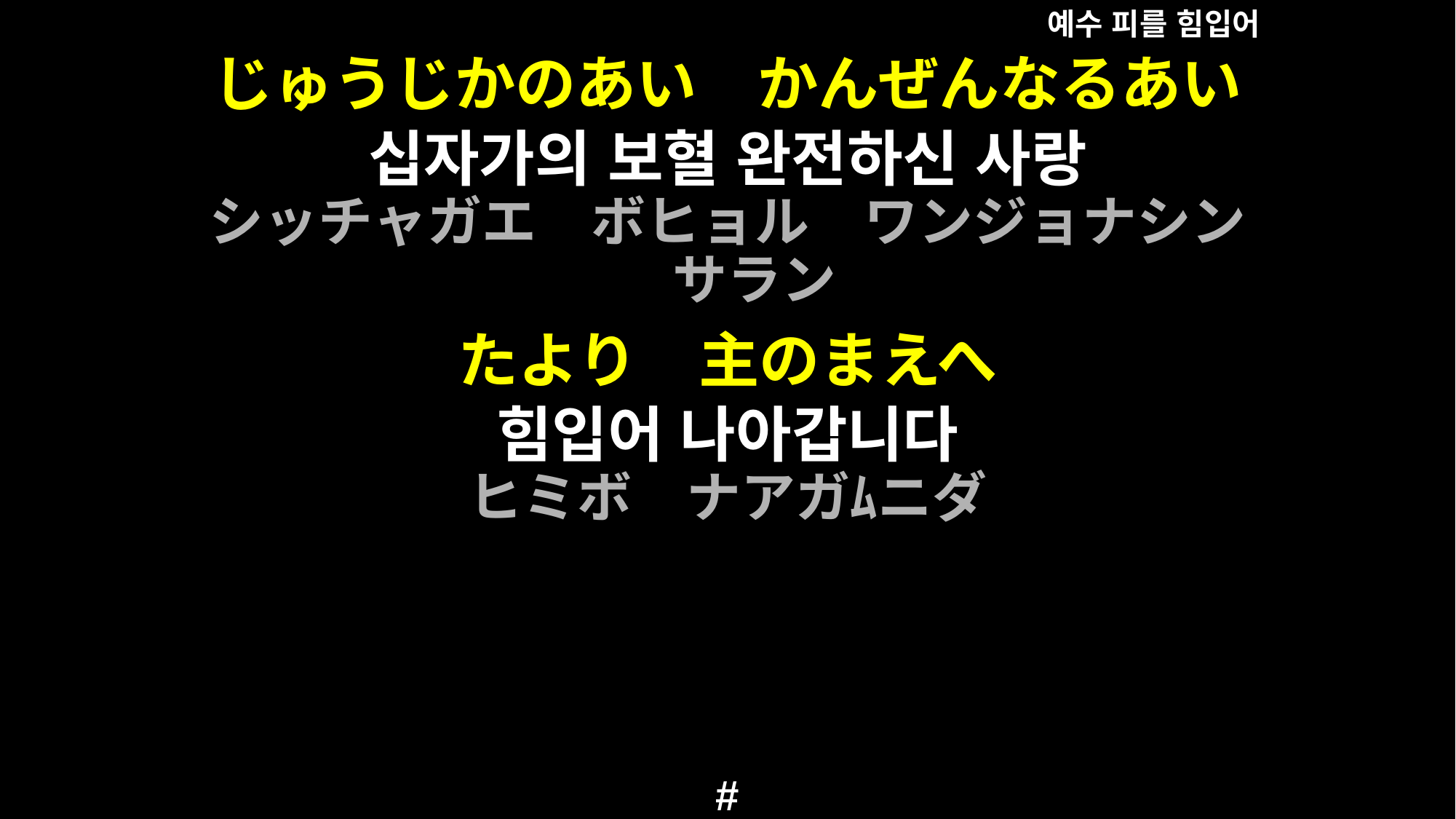

예수 피를 힘입어
じゅうじかのあい　かんぜんなるあい
십자가의 보혈 완전하신 사랑
シッチャガエ　ボヒョル　ワンジョナシン　サラン
たより　主のまえへ
힘입어 나아갑니다
ヒミボ　ナアガﾑニダ
#